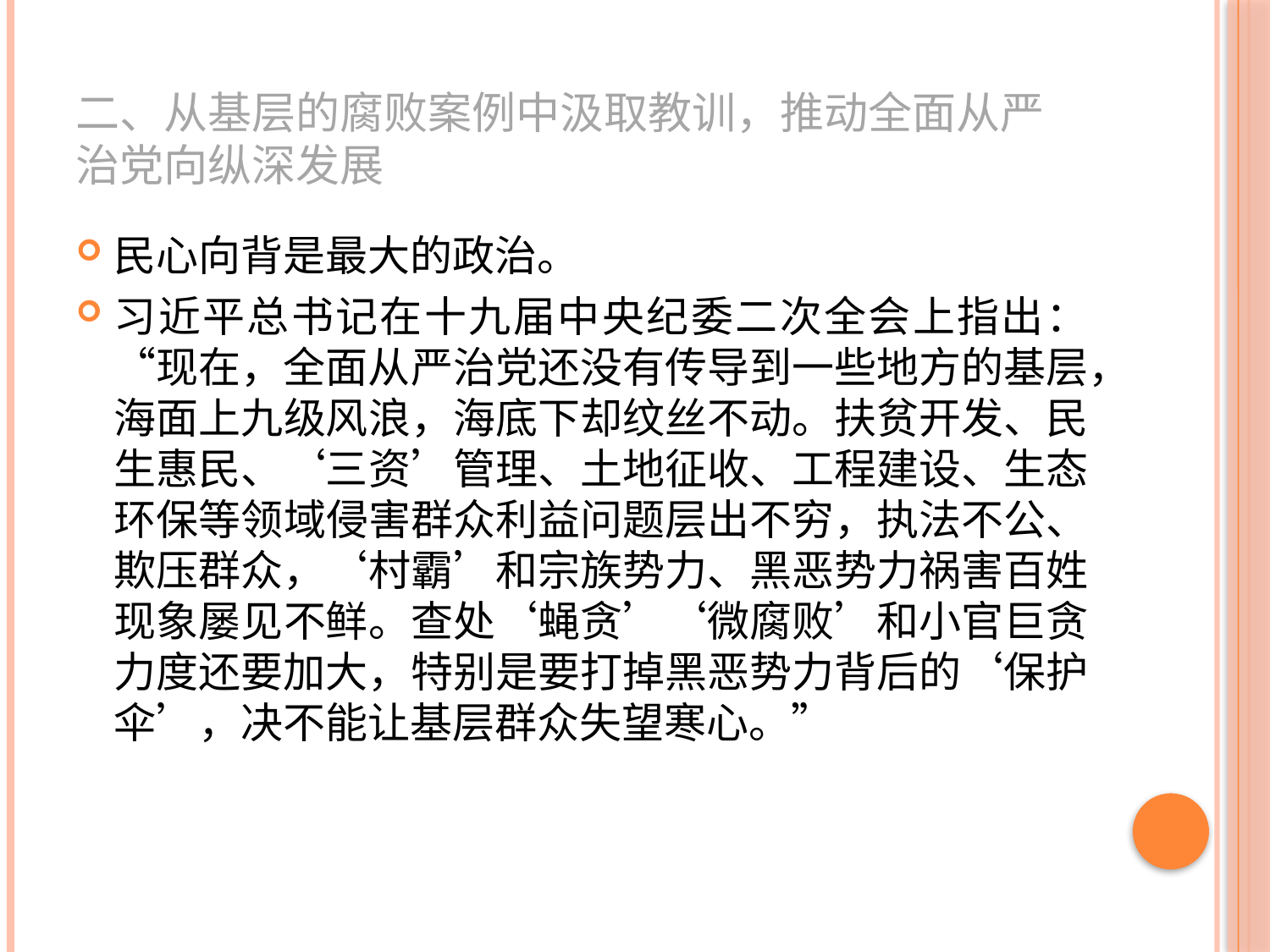

# 二、从基层的腐败案例中汲取教训，推动全面从严治党向纵深发展
民心向背是最大的政治。
习近平总书记在十九届中央纪委二次全会上指出：“现在，全面从严治党还没有传导到一些地方的基层，海面上九级风浪，海底下却纹丝不动。扶贫开发、民生惠民、‘三资’管理、土地征收、工程建设、生态环保等领域侵害群众利益问题层出不穷，执法不公、欺压群众，‘村霸’和宗族势力、黑恶势力祸害百姓现象屡见不鲜。查处‘蝇贪’‘微腐败’和小官巨贪力度还要加大，特别是要打掉黑恶势力背后的‘保护伞’，决不能让基层群众失望寒心。”